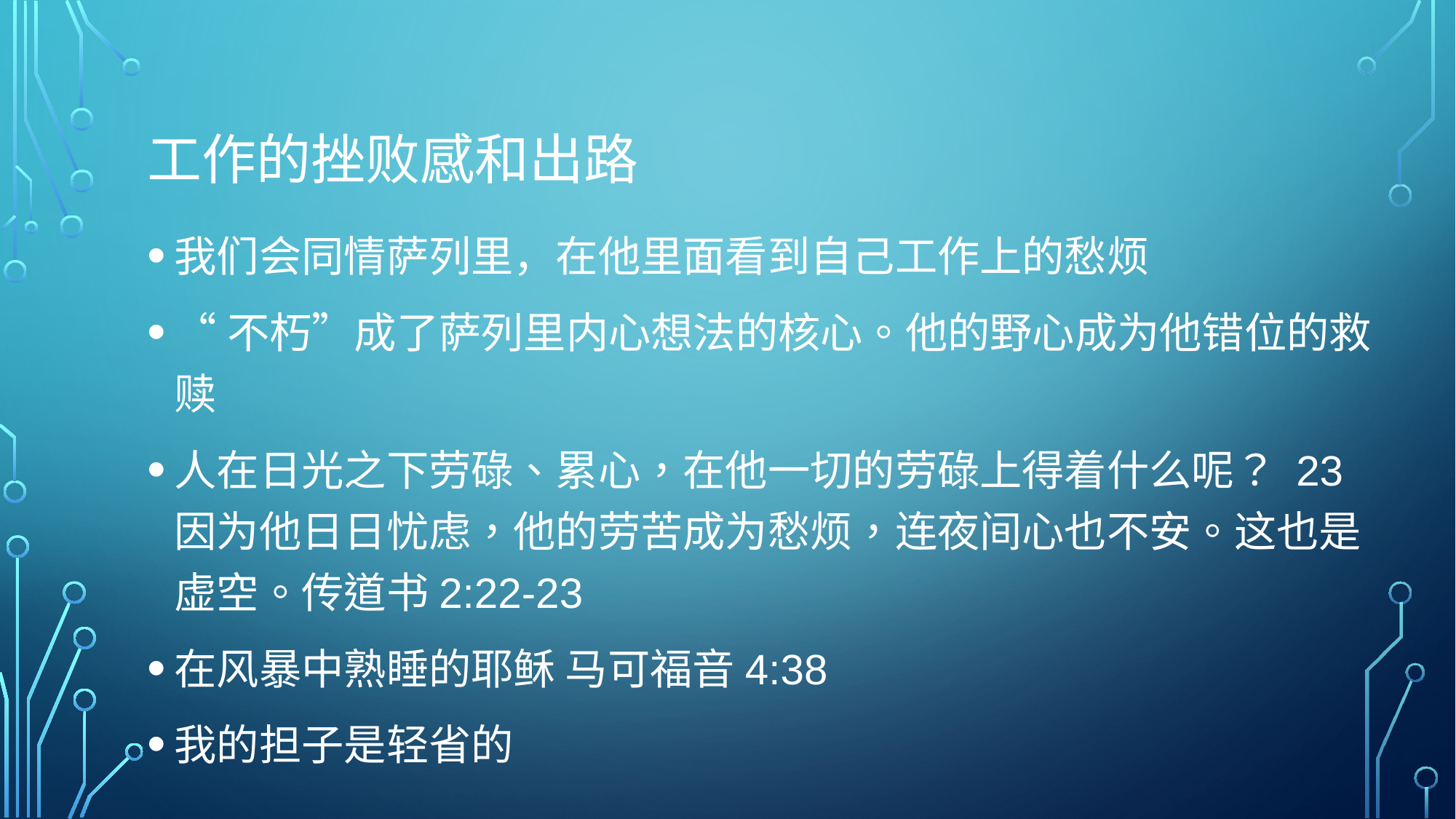

# 工作的挫败感和出路
我们会同情萨列里，在他里面看到自己工作上的愁烦
“不朽”成了萨列里内心想法的核心。他的野心成为他错位的救赎
人在日光之下劳碌、累心，在他一切的劳碌上得着什么呢？ 23 因为他日日忧虑，他的劳苦成为愁烦，连夜间心也不安。这也是虚空。传道书2:22-23
在风暴中熟睡的耶稣 马可福音4:38
我的担子是轻省的